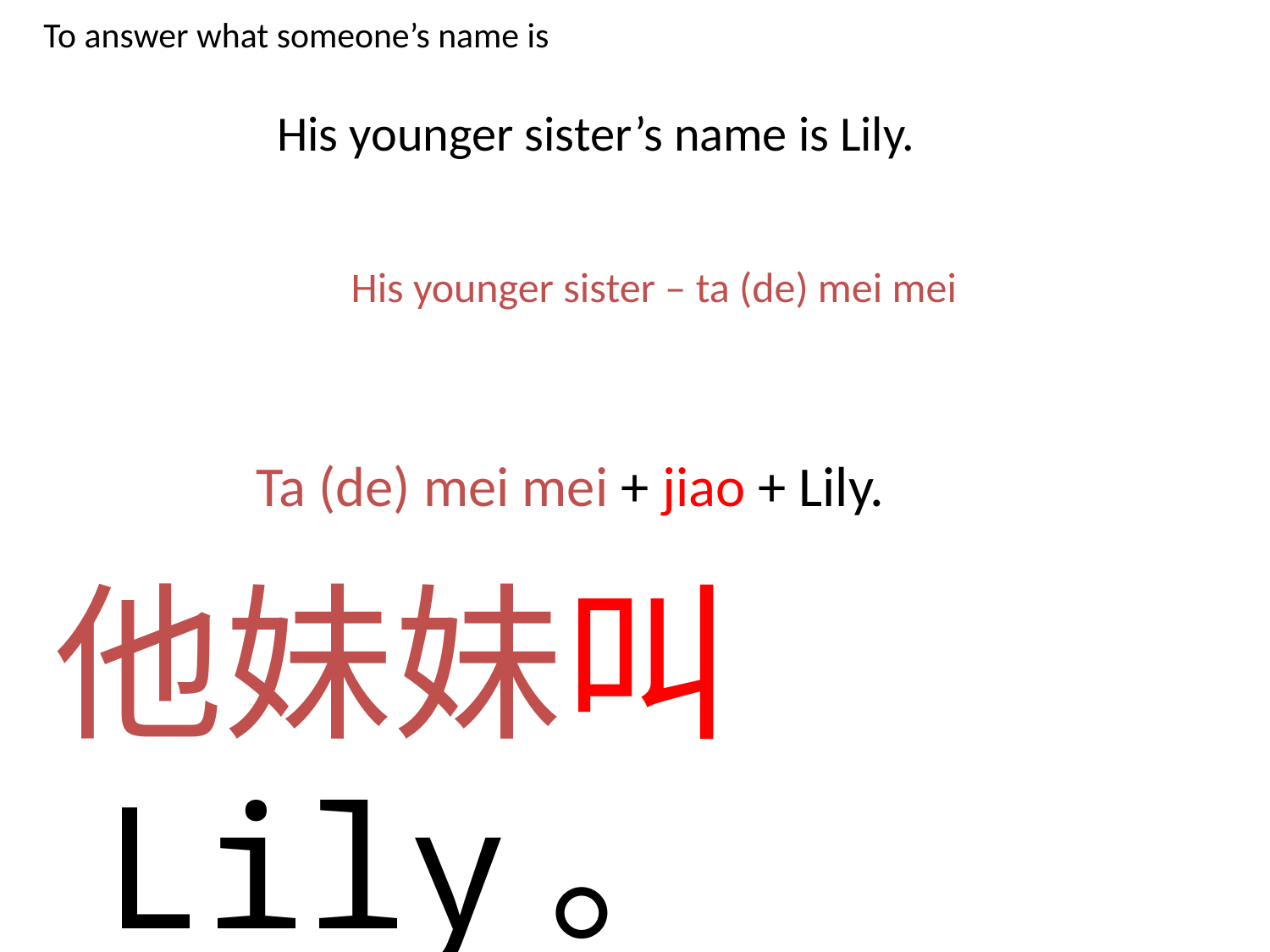

# To answer what someone’s name is
His younger sister’s name is Lily.
His younger sister – ta (de) mei mei
Ta (de) mei mei + jiao + Lily.
他妹妹叫Lily。